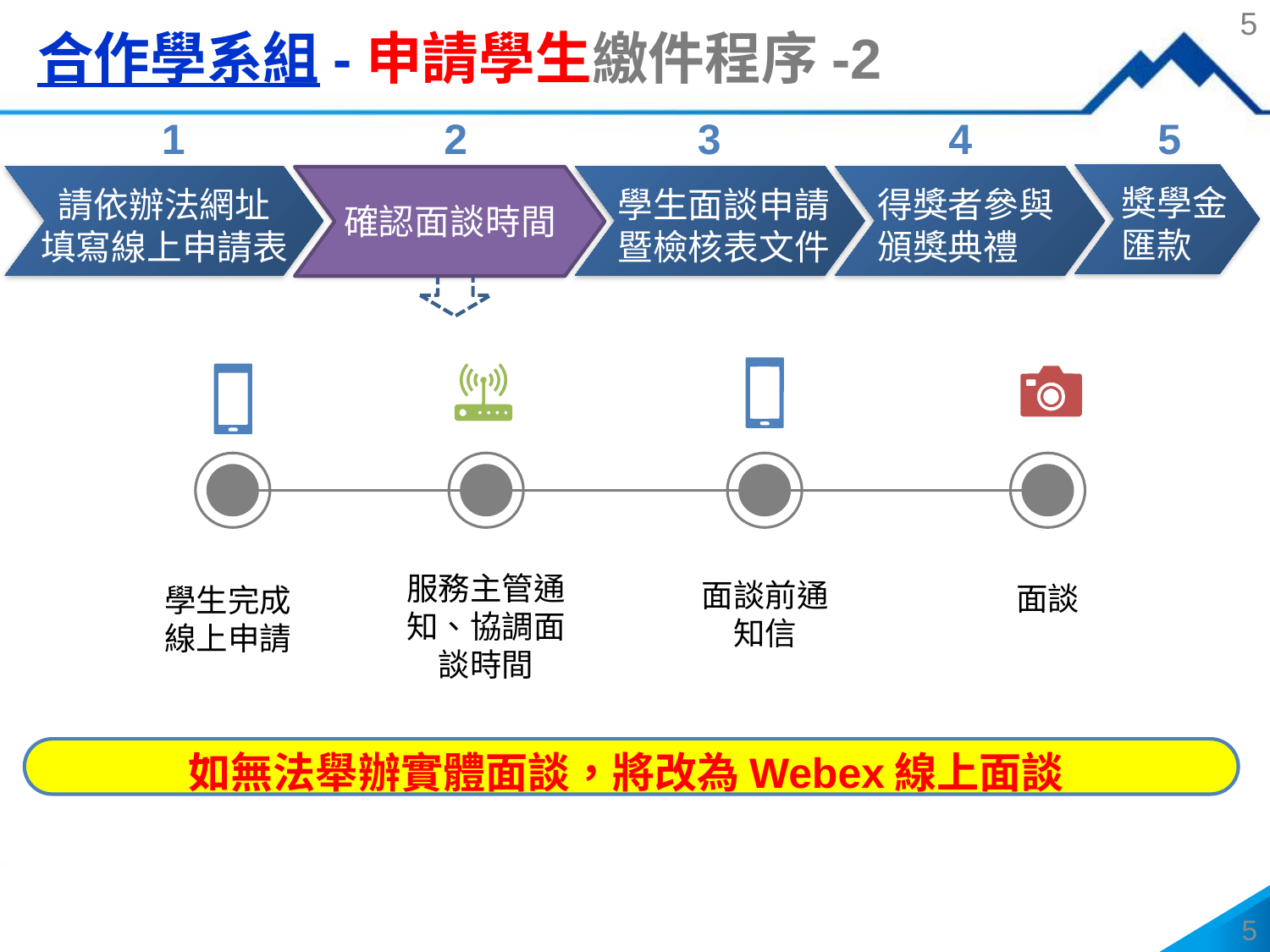

5
合作學系組-申請學生繳件程序-2
1
2
3
4
5

獎學金
匯款
請依辦法網址
填寫線上申請表
學生面談申請暨檢核表文件
得獎者參與頒獎典禮
確認面談時間

服務主管通知、協調面談時間
面談前通知信
面談
學生完成線上申請

如無法舉辦實體面談，將改為Webex線上面談
5